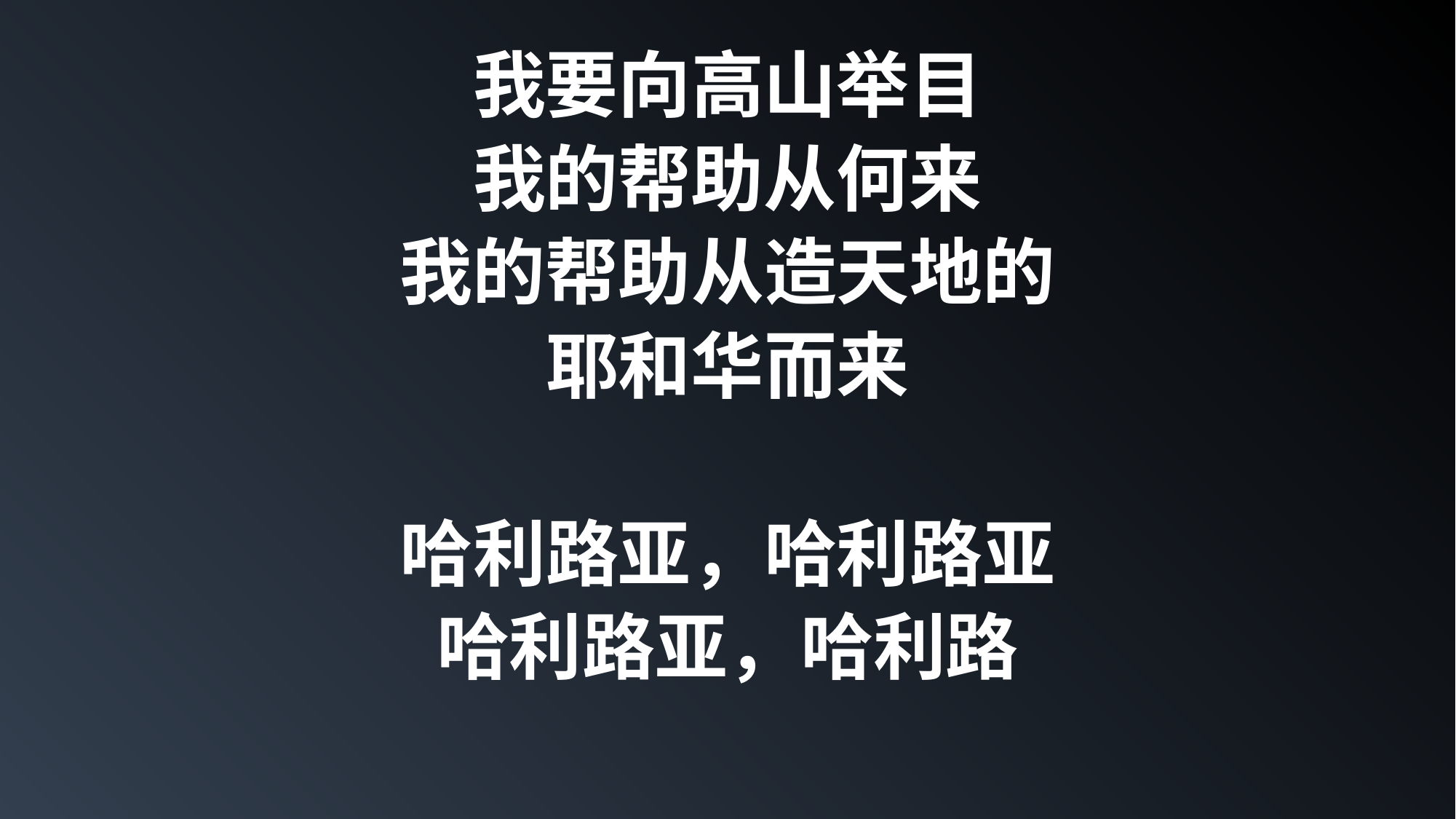

我要向高山举目
我的帮助从何来
我的帮助从造天地的
耶和华而来

哈利路亚，哈利路亚
哈利路亚，哈利路